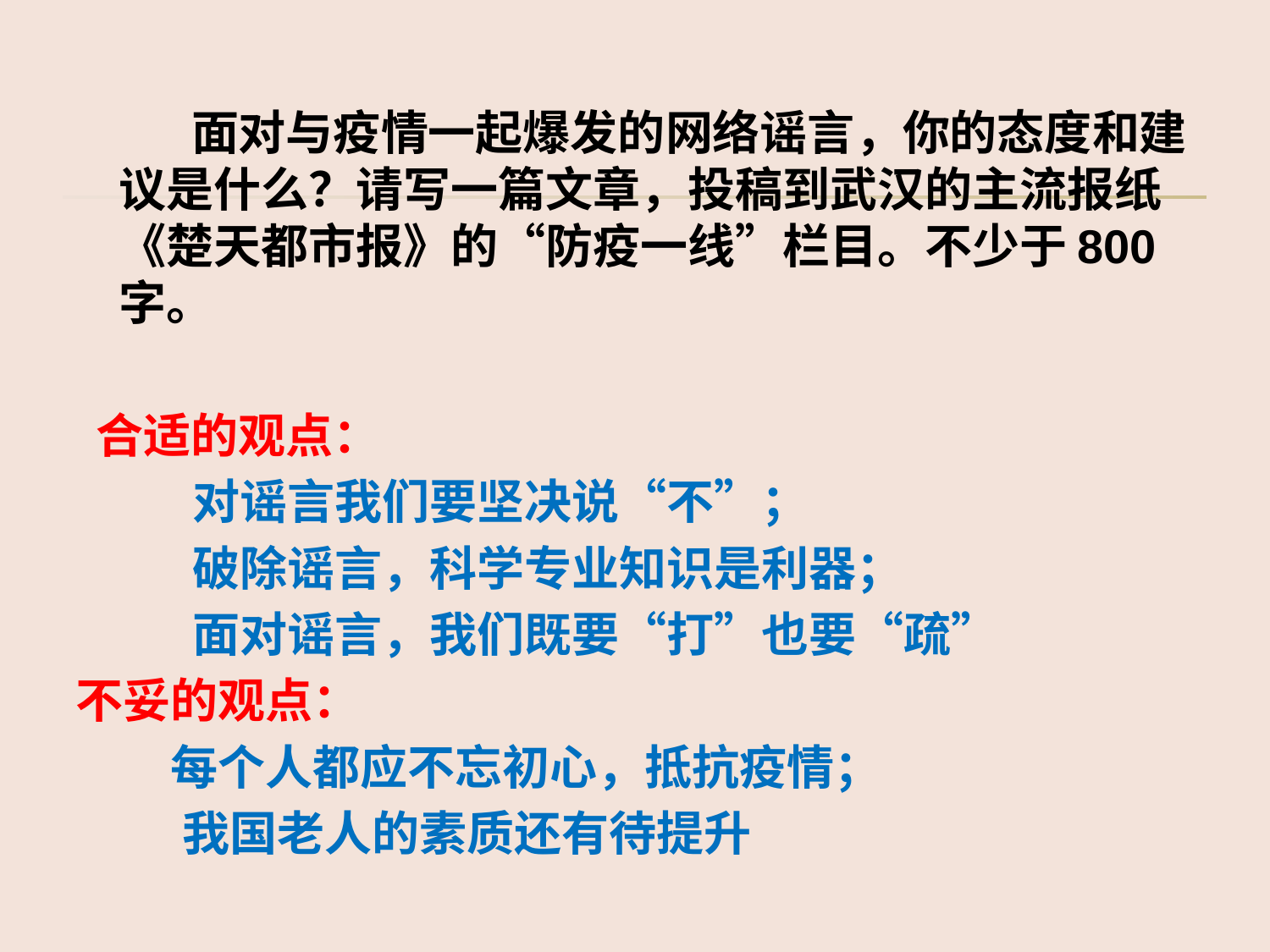

面对与疫情一起爆发的网络谣言，你的态度和建议是什么？请写一篇文章，投稿到武汉的主流报纸《楚天都市报》的“防疫一线”栏目。不少于800字。

 合适的观点：
　　  对谣言我们要坚决说“不”；
　　  破除谣言，科学专业知识是利器；
　　  面对谣言，我们既要“打”也要“疏”
不妥的观点：
　　每个人都应不忘初心，抵抗疫情；
         我国老人的素质还有待提升